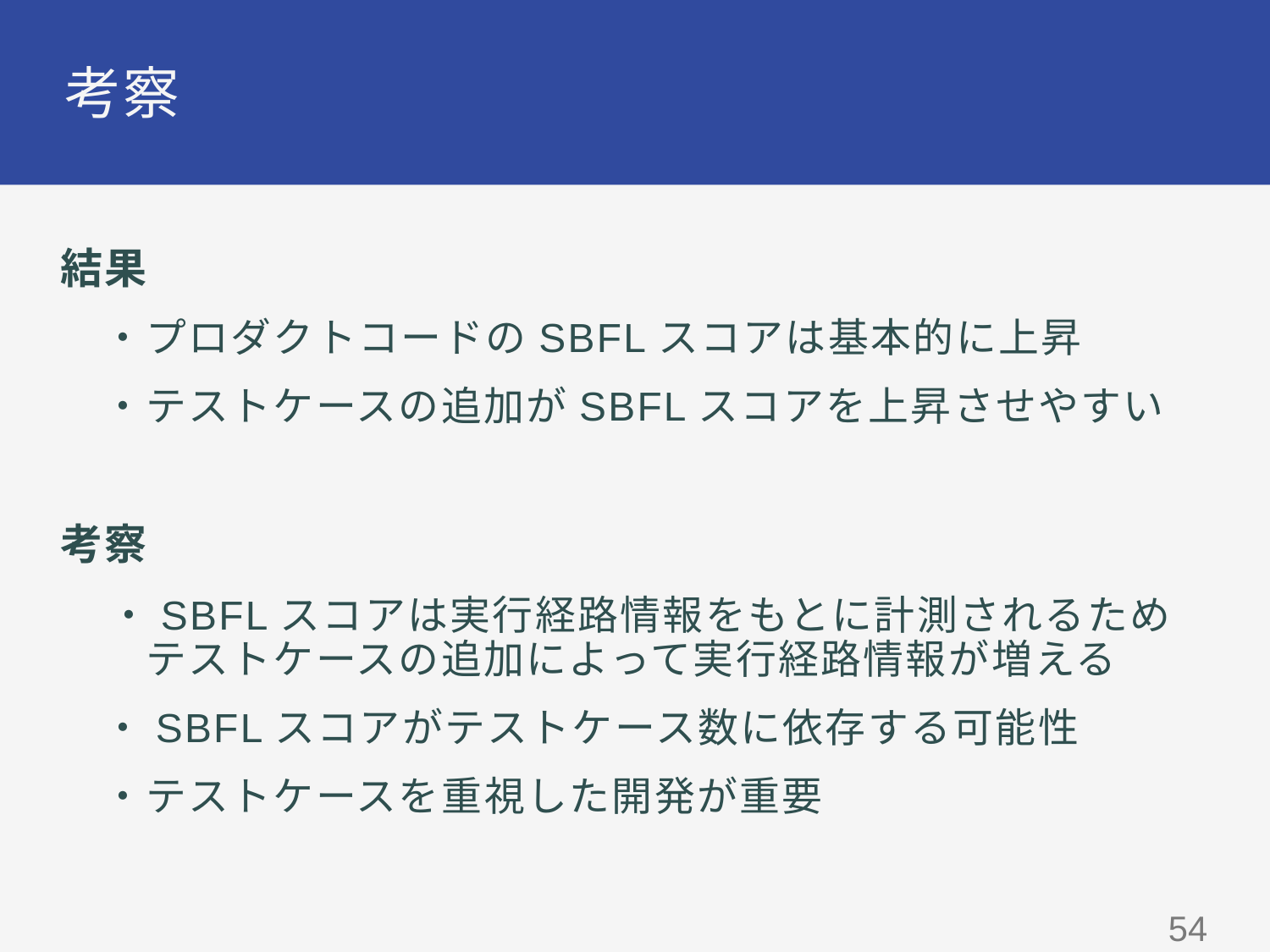

# 考察
結果
　・プロダクトコードのSBFLスコアは基本的に上昇
　・テストケースの追加がSBFLスコアを上昇させやすい

考察
　・SBFLスコアは実行経路情報をもとに計測されるため
　　テストケースの追加によって実行経路情報が増える
　・SBFLスコアがテストケース数に依存する可能性
　・テストケースを重視した開発が重要

54